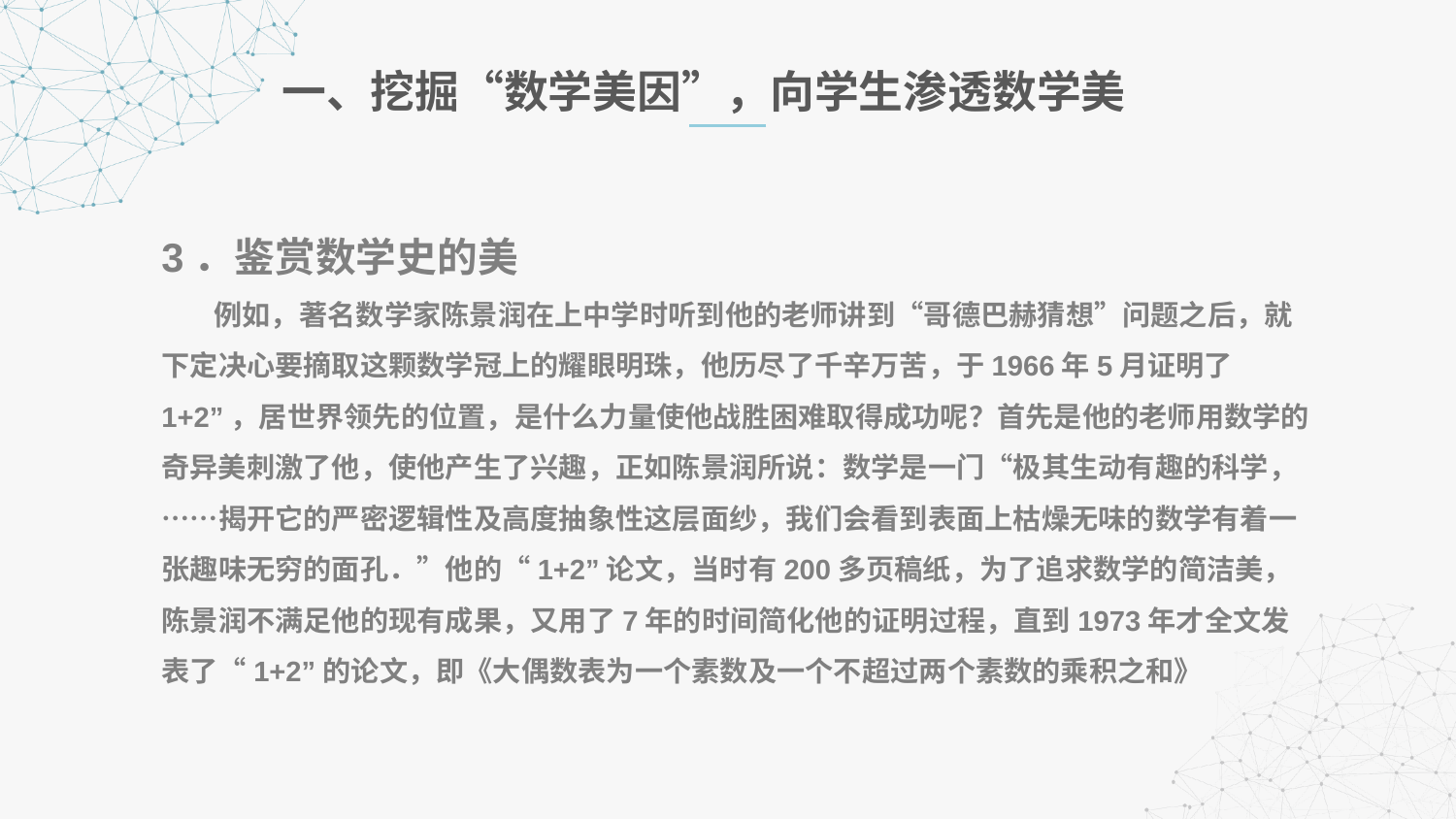

一、挖掘“数学美因”，向学生渗透数学美

3．鉴赏数学史的美
       例如，著名数学家陈景润在上中学时听到他的老师讲到“哥德巴赫猜想”问题之后，就下定决心要摘取这颗数学冠上的耀眼明珠，他历尽了千辛万苦，于1966年5月证明了1+2”，居世界领先的位置，是什么力量使他战胜困难取得成功呢？首先是他的老师用数学的奇异美刺激了他，使他产生了兴趣，正如陈景润所说：数学是一门“极其生动有趣的科学，……揭开它的严密逻辑性及高度抽象性这层面纱，我们会看到表面上枯燥无味的数学有着一张趣味无穷的面孔．”他的“1+2”论文，当时有200多页稿纸，为了追求数学的简洁美，陈景润不满足他的现有成果，又用了7年的时间简化他的证明过程，直到1973年才全文发表了“1+2”的论文，即《大偶数表为一个素数及一个不超过两个素数的乘积之和》